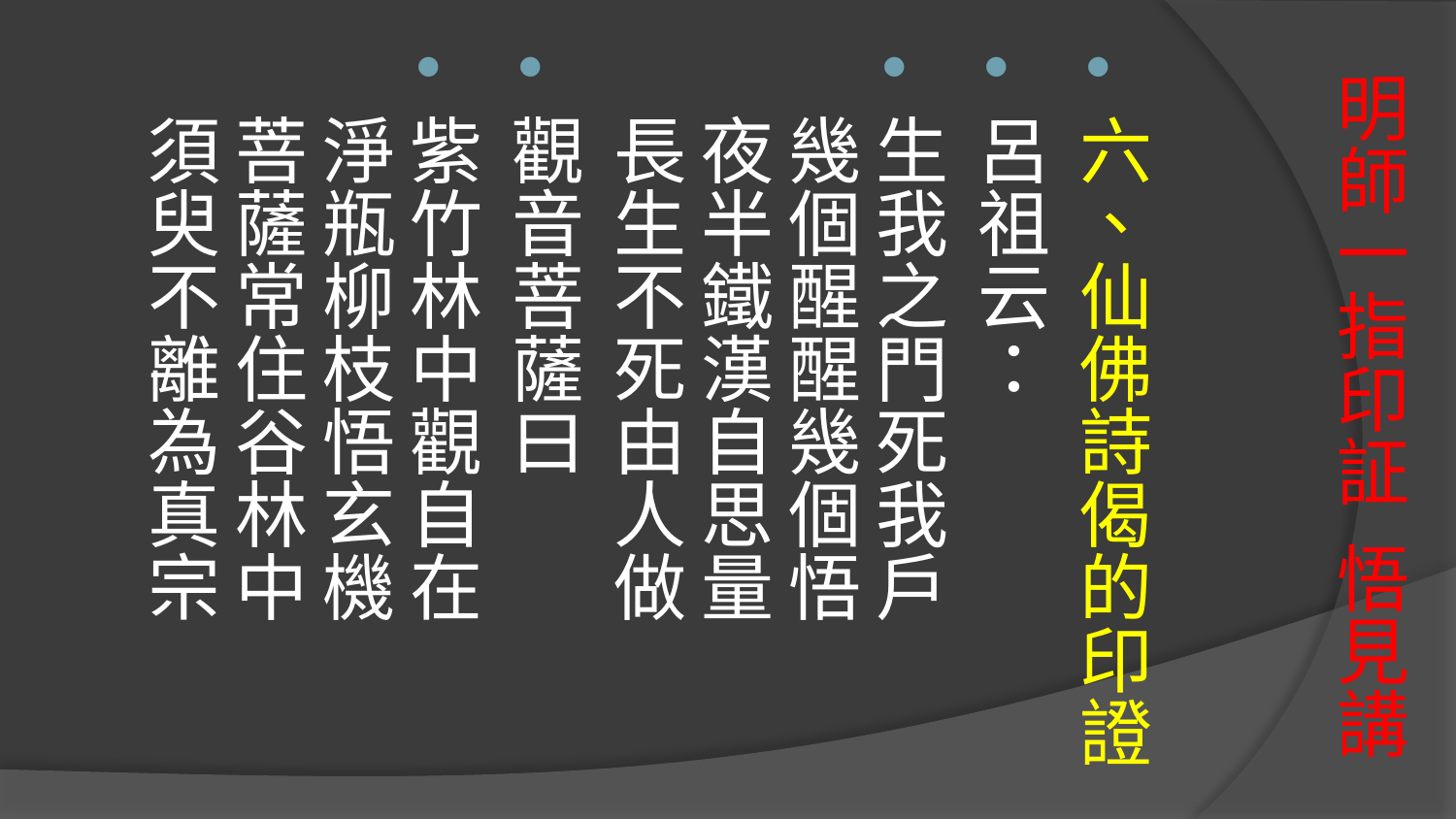

六、仙佛詩偈的印證
呂祖云：
生我之門死我戶 
幾個醒醒幾個悟
夜半鐵漢自思量 
長生不死由人做
觀音菩薩曰
紫竹林中觀自在 
淨瓶柳枝悟玄機
菩薩常住谷林中 
須臾不離為真宗

# 明師一指印証  悟見講